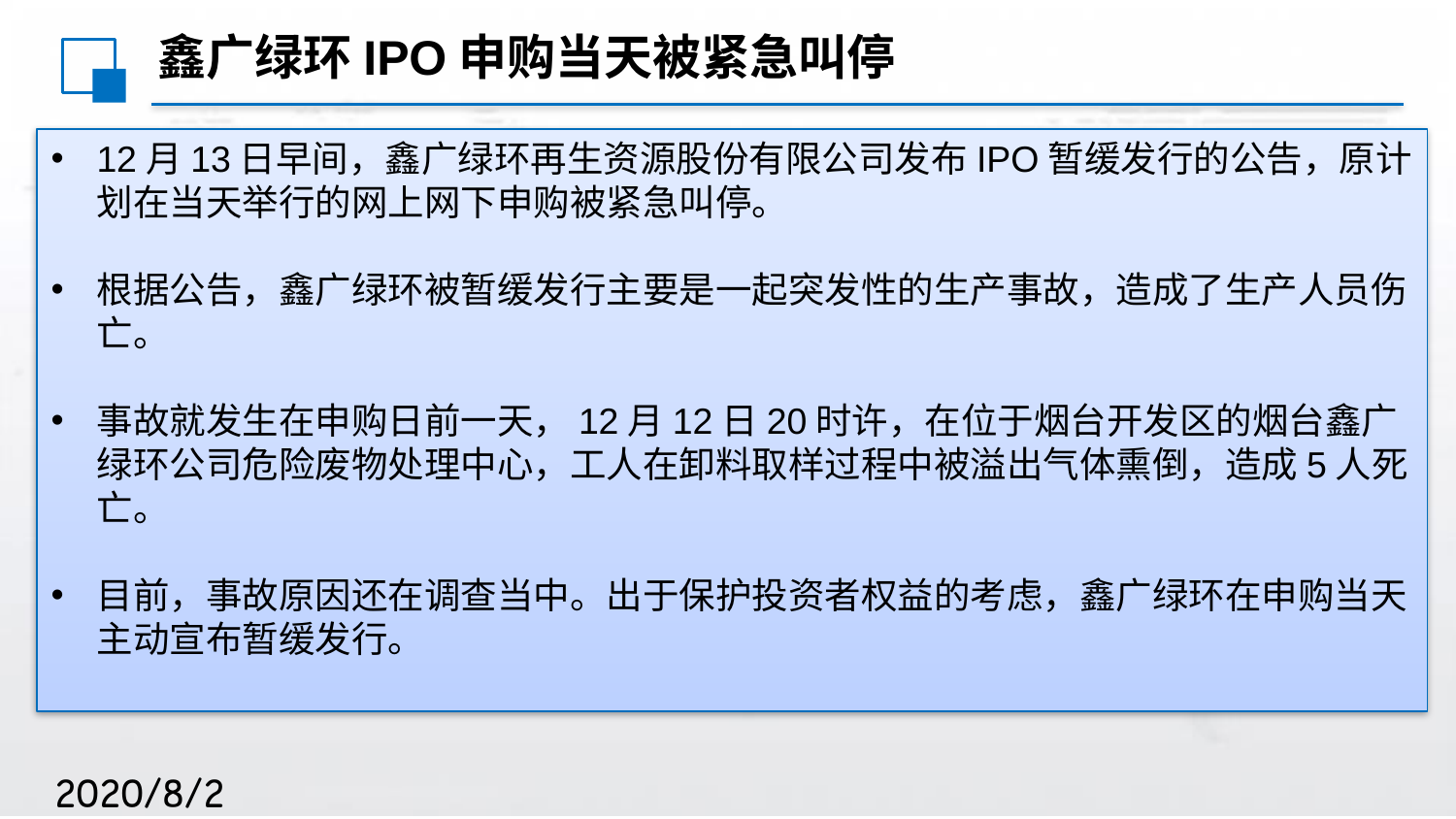

鑫广绿环IPO申购当天被紧急叫停
12月13日早间，鑫广绿环再生资源股份有限公司发布IPO暂缓发行的公告，原计划在当天举行的网上网下申购被紧急叫停。

根据公告，鑫广绿环被暂缓发行主要是一起突发性的生产事故，造成了生产人员伤亡。

事故就发生在申购日前一天，12月12日20时许，在位于烟台开发区的烟台鑫广绿环公司危险废物处理中心，工人在卸料取样过程中被溢出气体熏倒，造成5人死亡。

目前，事故原因还在调查当中。出于保护投资者权益的考虑，鑫广绿环在申购当天主动宣布暂缓发行。

2020/8/2